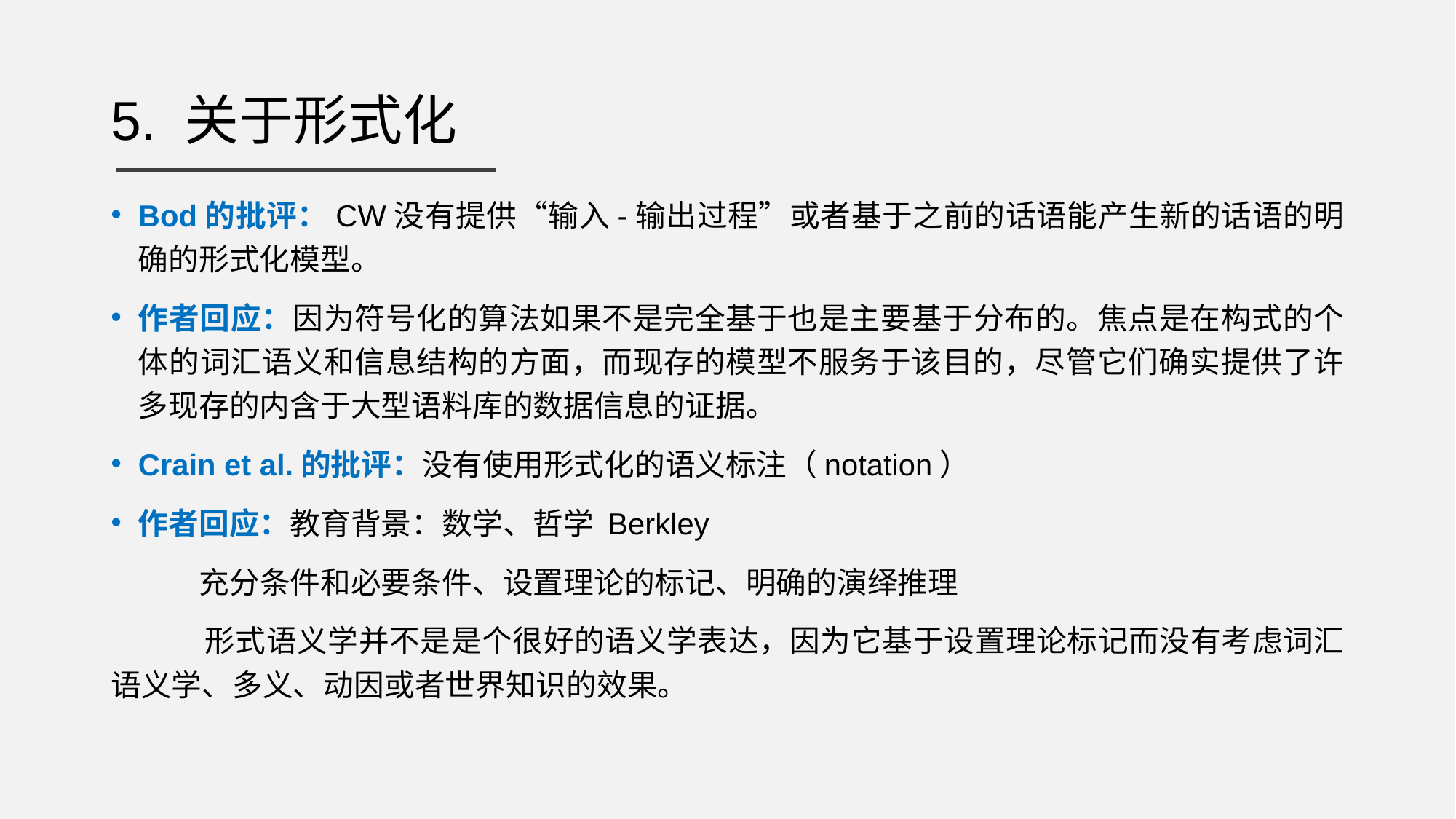

# 5. 关于形式化
Bod的批评：CW没有提供“输入-输出过程”或者基于之前的话语能产生新的话语的明确的形式化模型。
作者回应：因为符号化的算法如果不是完全基于也是主要基于分布的。焦点是在构式的个体的词汇语义和信息结构的方面，而现存的模型不服务于该目的，尽管它们确实提供了许多现存的内含于大型语料库的数据信息的证据。
Crain et al.的批评：没有使用形式化的语义标注（notation）
作者回应：教育背景：数学、哲学 Berkley
            充分条件和必要条件、设置理论的标记、明确的演绎推理
            形式语义学并不是是个很好的语义学表达，因为它基于设置理论标记而没有考虑词汇语义学、多义、动因或者世界知识的效果。